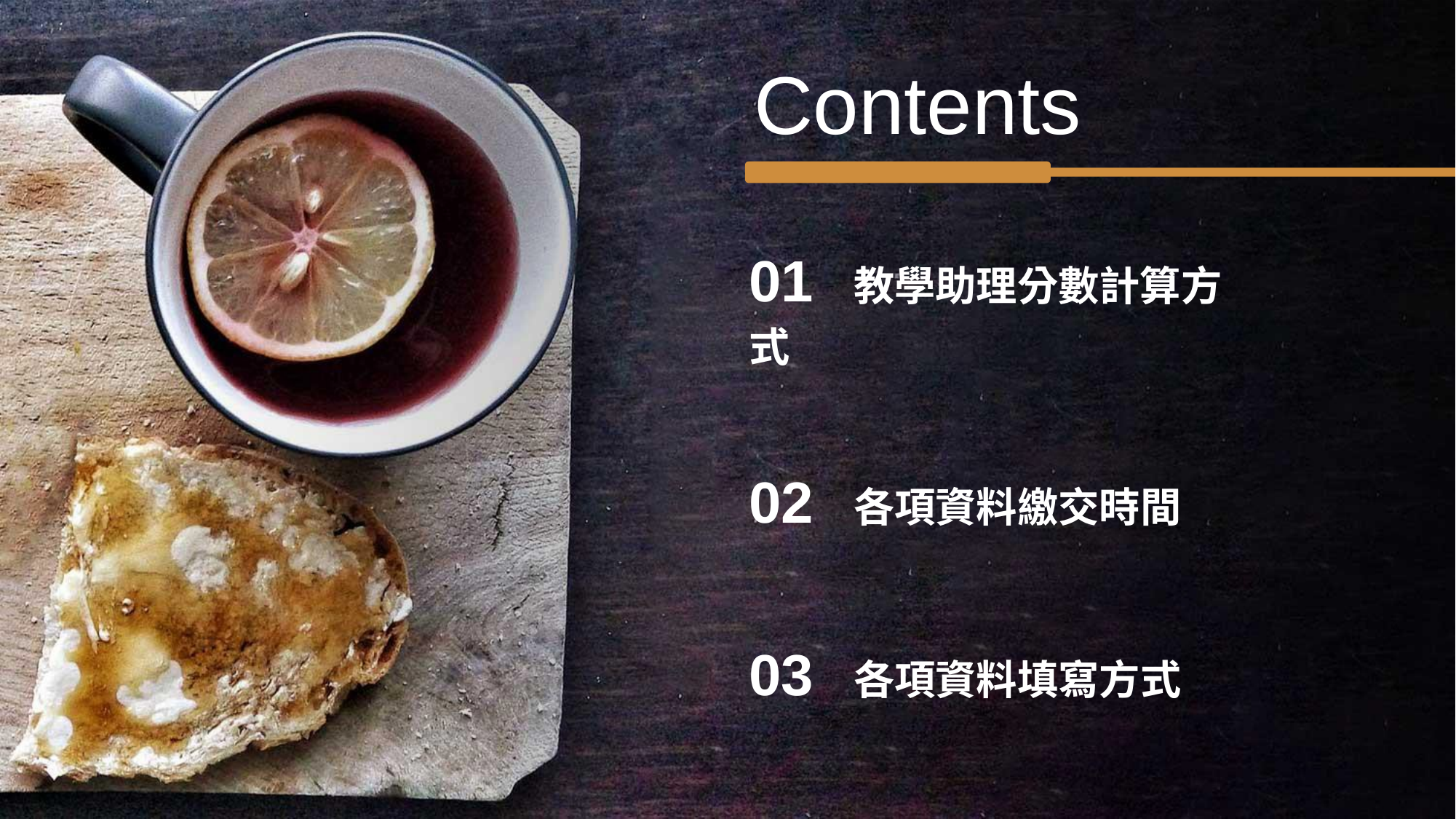

# Contents

01 教學助理分數計算方式
02 各項資料繳交時間
03 各項資料填寫方式
04 教學助理權益